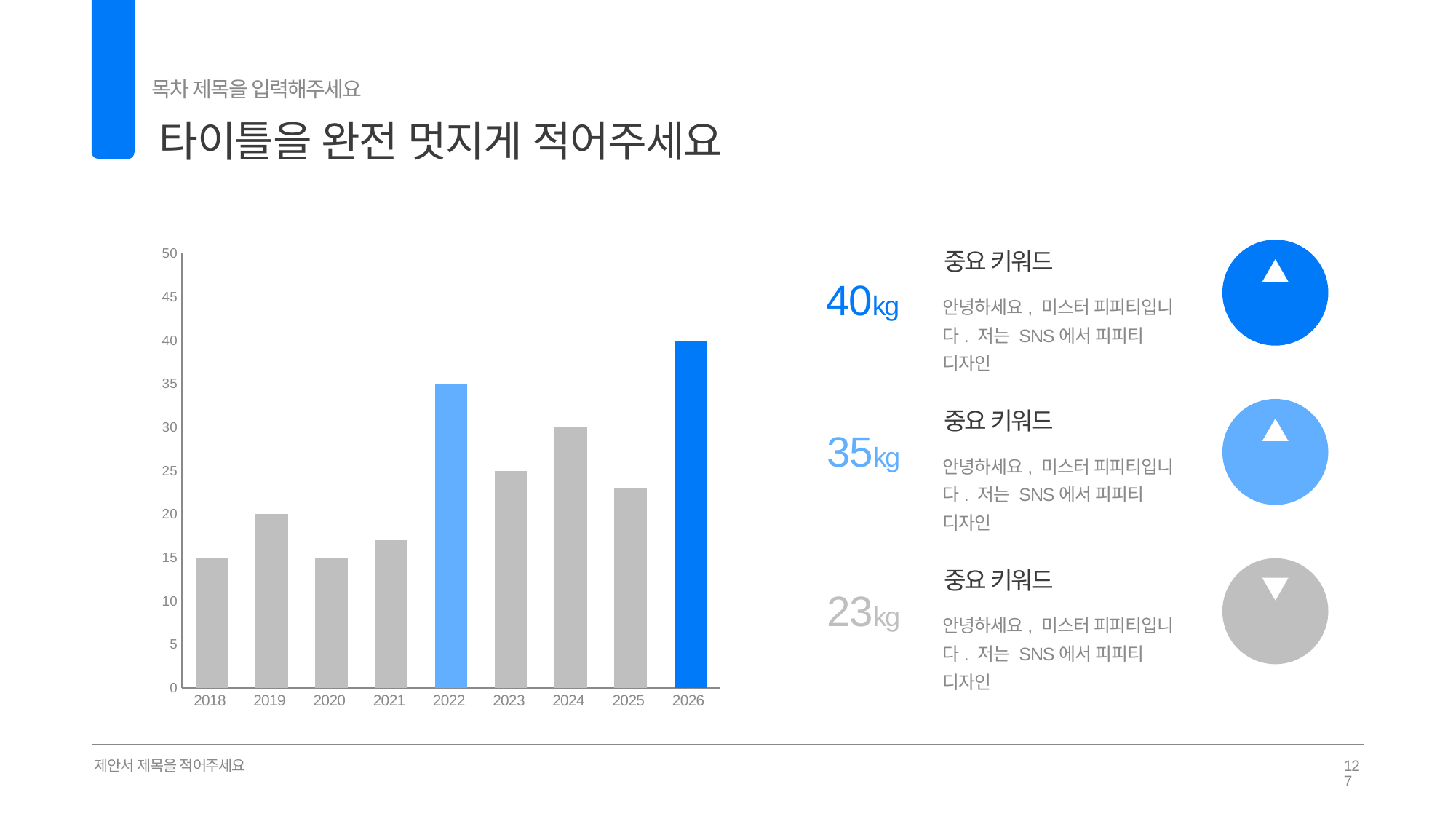

목차 제목을 입력해주세요
타이틀을 완전 멋지게 적어주세요
02

### Chart

| Category | 항목A |
|---|---|
| 2018 | 15.0 |
| 2019 | 20.0 |
| 2020 | 15.0 |
| 2021 | 17.0 |
| 2022 | 35.0 |
| 2023 | 25.0 |
| 2024 | 30.0 |
| 2025 | 23.0 |
| 2026 | 40.0 |
중요 키워드

40kg
52%
안녕하세요, 미스터 피피티입니다. 저는 SNS에서 피피티 디자인

중요 키워드

35kg
35%
안녕하세요, 미스터 피피티입니다. 저는 SNS에서 피피티 디자인

중요 키워드

23kg
23%
안녕하세요, 미스터 피피티입니다. 저는 SNS에서 피피티 디자인
제안서 제목을 적어주세요
127